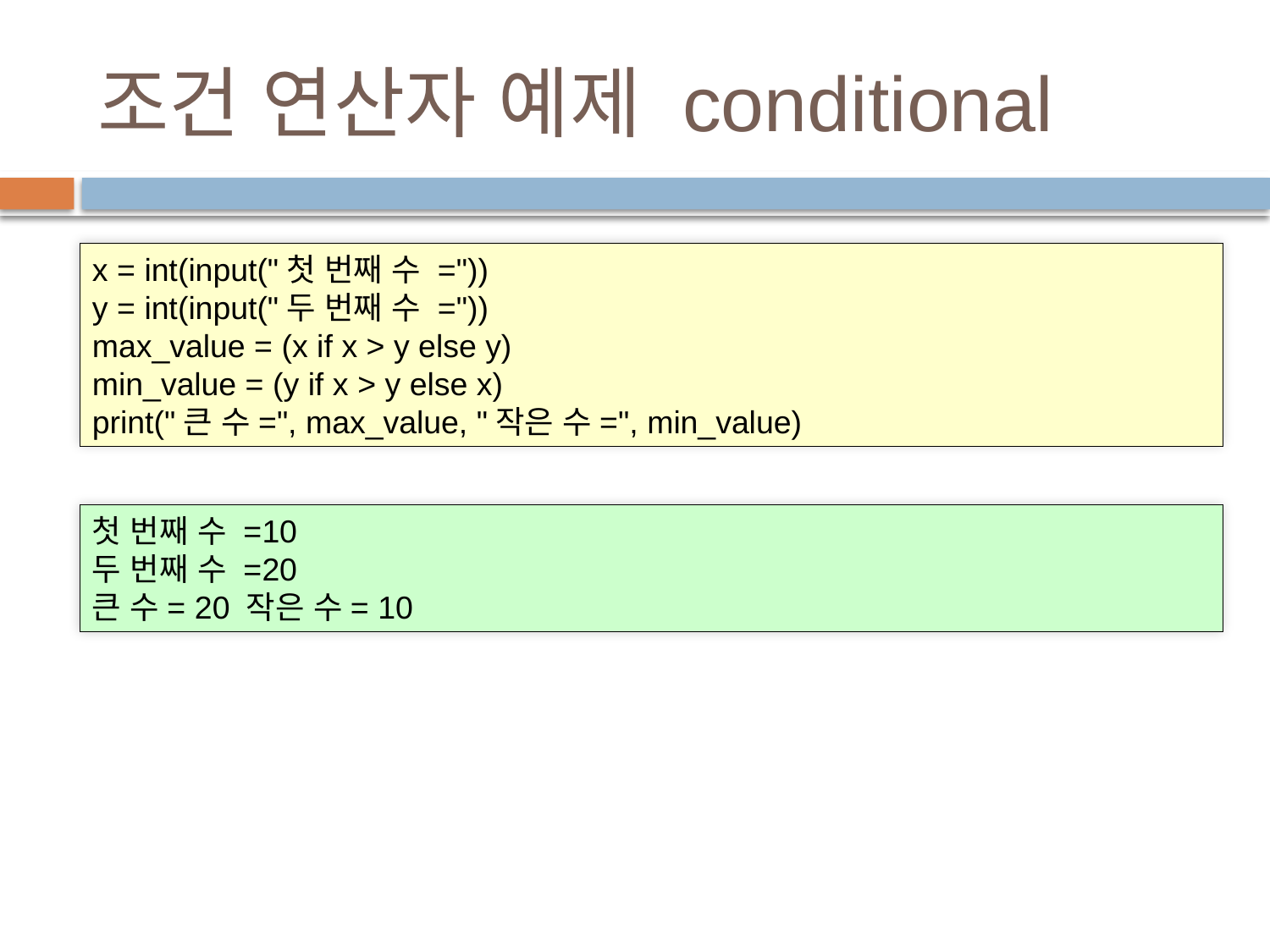

# 조건 연산자 예제 conditional
x = int(input("첫 번째 수 ="))
y = int(input("두 번째 수 ="))
max_value = (x if x > y else y)
min_value = (y if x > y else x)
print("큰 수=", max_value, "작은 수=", min_value)
첫 번째 수 =10
두 번째 수 =20
큰 수= 20 작은 수= 10